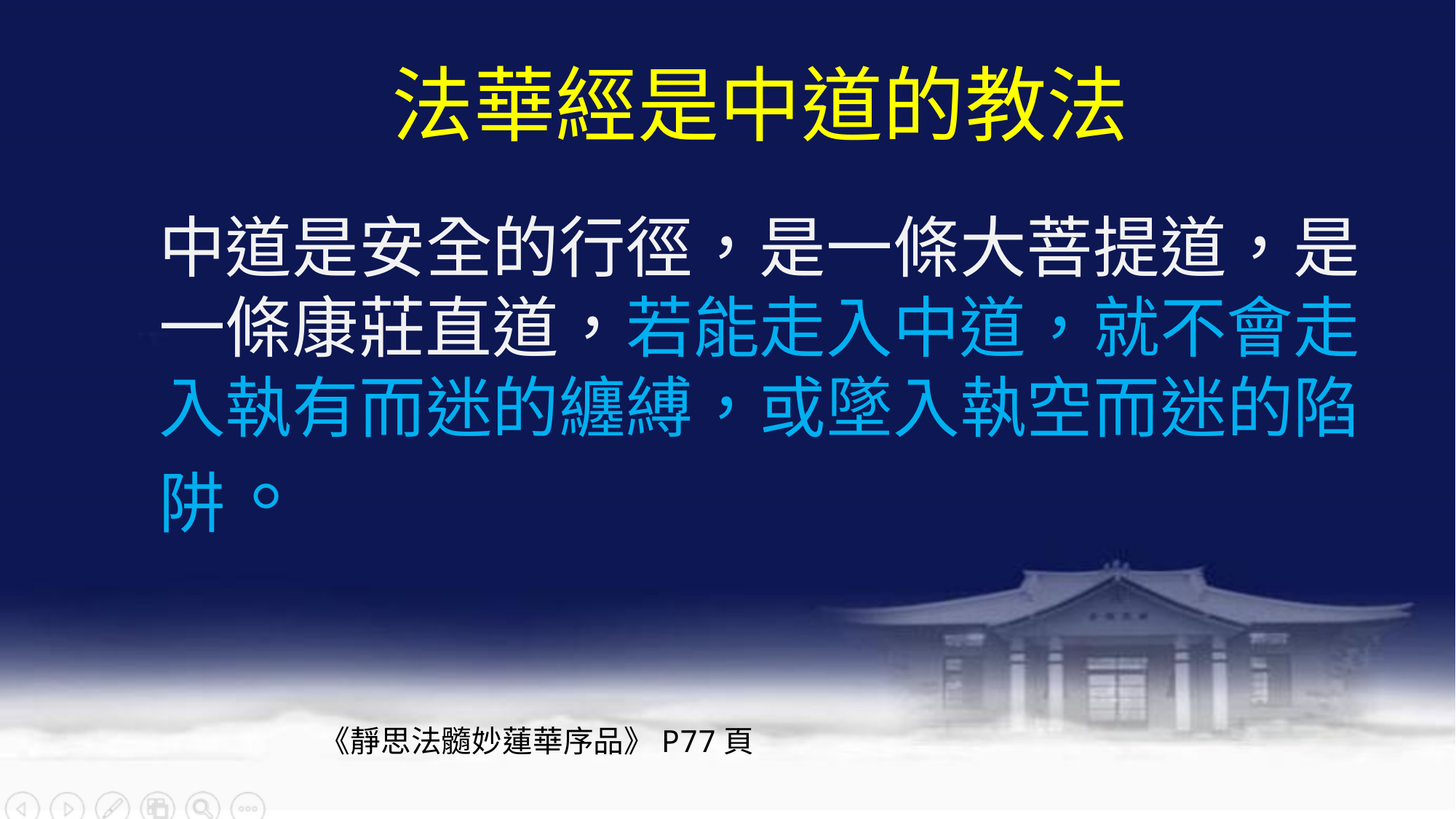

# 法華經是中道的教法
中道是安全的行徑，是一條大菩提道，是一條康莊直道，若能走入中道，就不會走入執有而迷的纏縛，或墜入執空而迷的陷阱。
《靜思法髓妙蓮華序品》P77頁